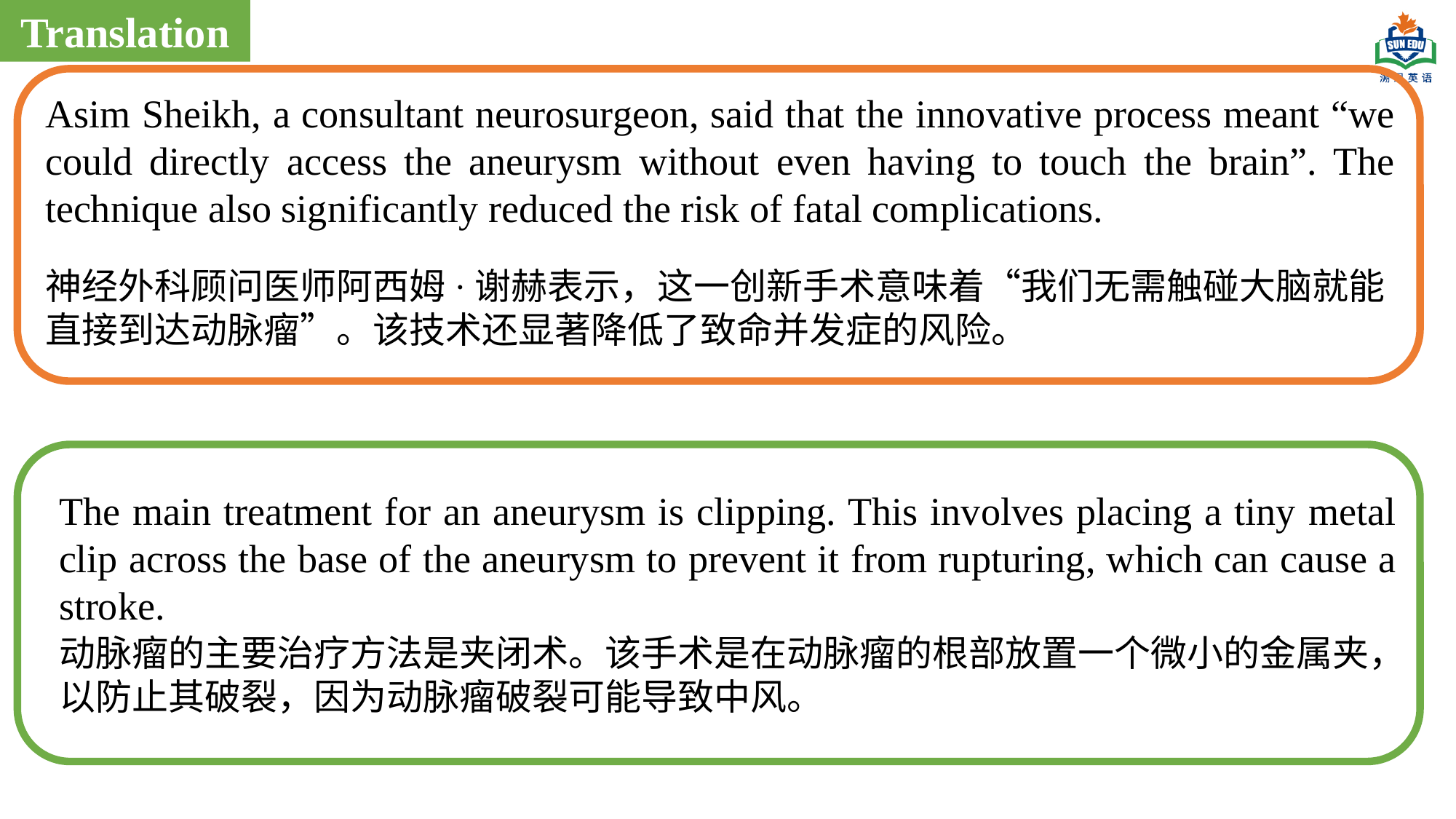

Translation

Asim Sheikh, a consultant neurosurgeon, said that the innovative process meant “we could directly access the aneurysm without even having to touch the brain”. The technique also significantly reduced the risk of fatal complications.
神经外科顾问医师阿西姆·谢赫表示，这一创新手术意味着“我们无需触碰大脑就能直接到达动脉瘤”。该技术还显著降低了致命并发症的风险。

The main treatment for an aneurysm is clipping. This involves placing a tiny metal clip across the base of the aneurysm to prevent it from rupturing, which can cause a stroke.
动脉瘤的主要治疗方法是夹闭术。该手术是在动脉瘤的根部放置一个微小的金属夹，以防止其破裂，因为动脉瘤破裂可能导致中风。